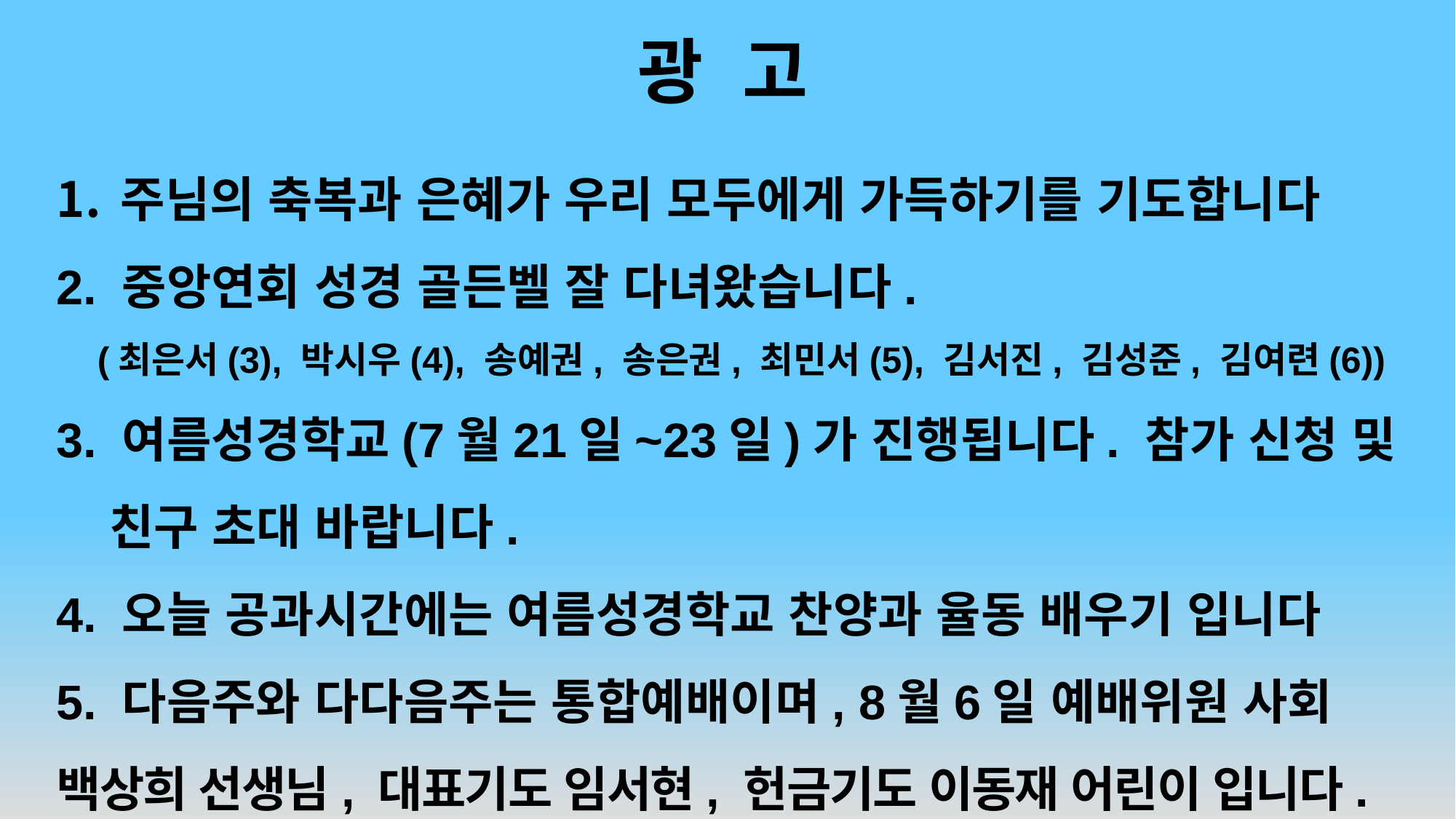

# 광  고
주님의 축복과 은혜가 우리 모두에게 가득하기를 기도합니다
2. 중앙연회 성경 골든벨 잘 다녀왔습니다.
    (최은서(3), 박시우(4), 송예권, 송은권, 최민서(5), 김서진, 김성준, 김여련(6))
3. 여름성경학교(7월21일~23일)가 진행됩니다. 참가 신청 및
   친구 초대 바랍니다.
4. 오늘 공과시간에는 여름성경학교 찬양과 율동 배우기 입니다
5. 다음주와 다다음주는 통합예배이며, 8월6일 예배위원 사회
백상희 선생님, 대표기도 임서현, 헌금기도 이동재 어린이 입니다.